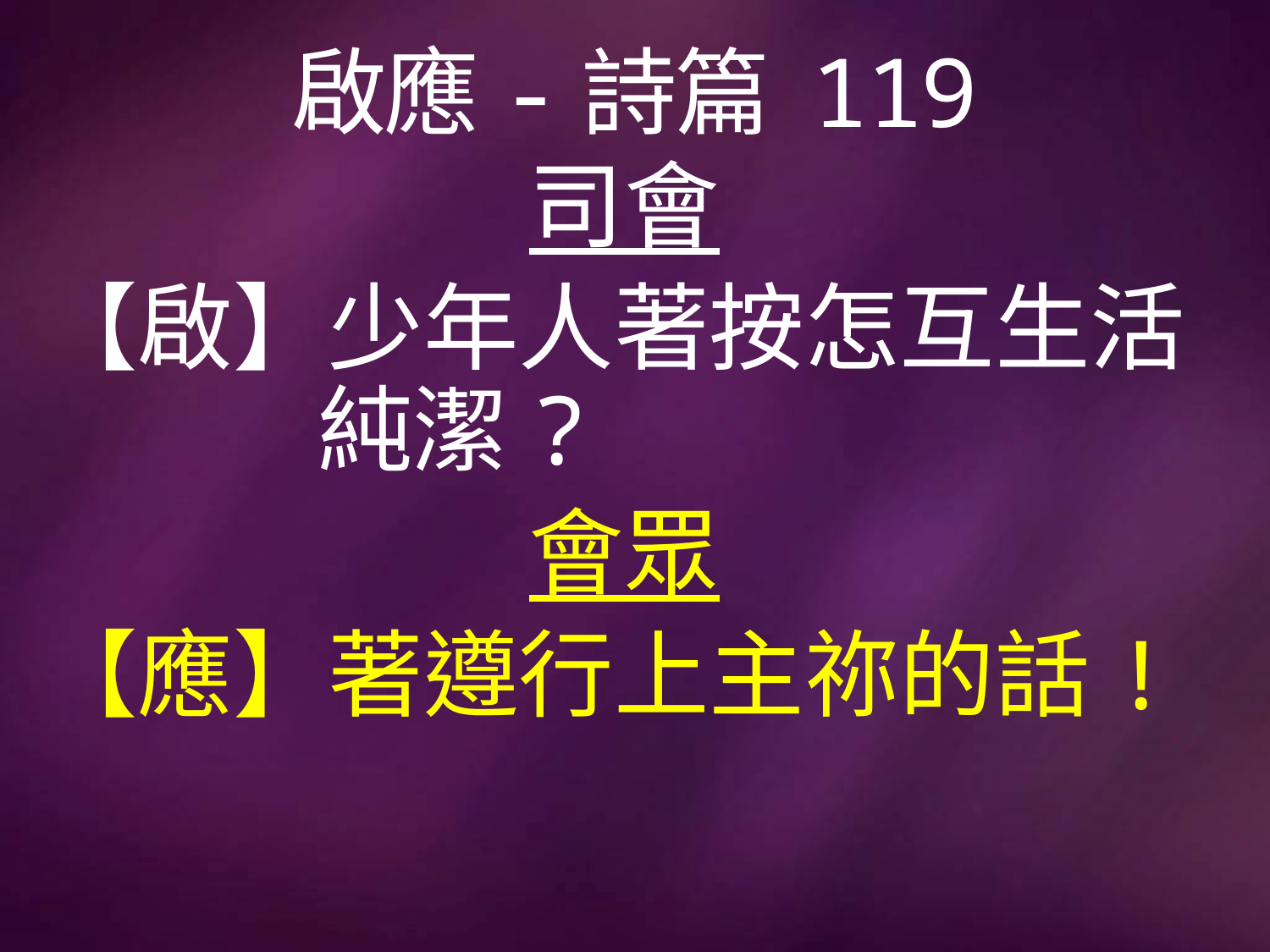

# 啟應-詩篇 119
司會
【啟】少年人著按怎互生活		 純潔?
會眾
【應】著遵行上主祢的話!